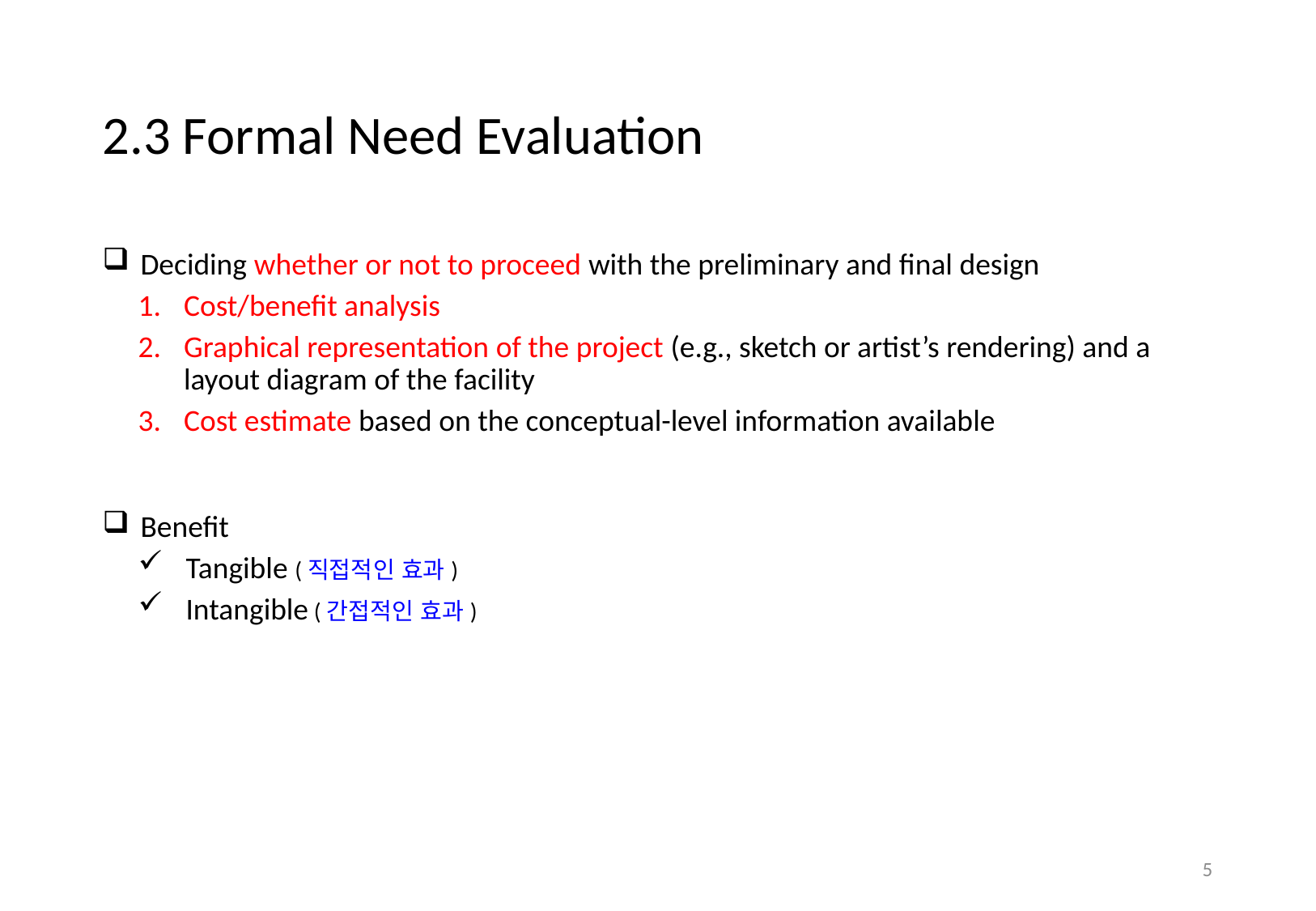

# 2.3 Formal Need Evaluation
Deciding whether or not to proceed with the preliminary and final design
Cost/benefit analysis
Graphical representation of the project (e.g., sketch or artist’s rendering) and a layout diagram of the facility
Cost estimate based on the conceptual-level information available

Benefit
Tangible (직접적인 효과)
Intangible (간접적인 효과)

5